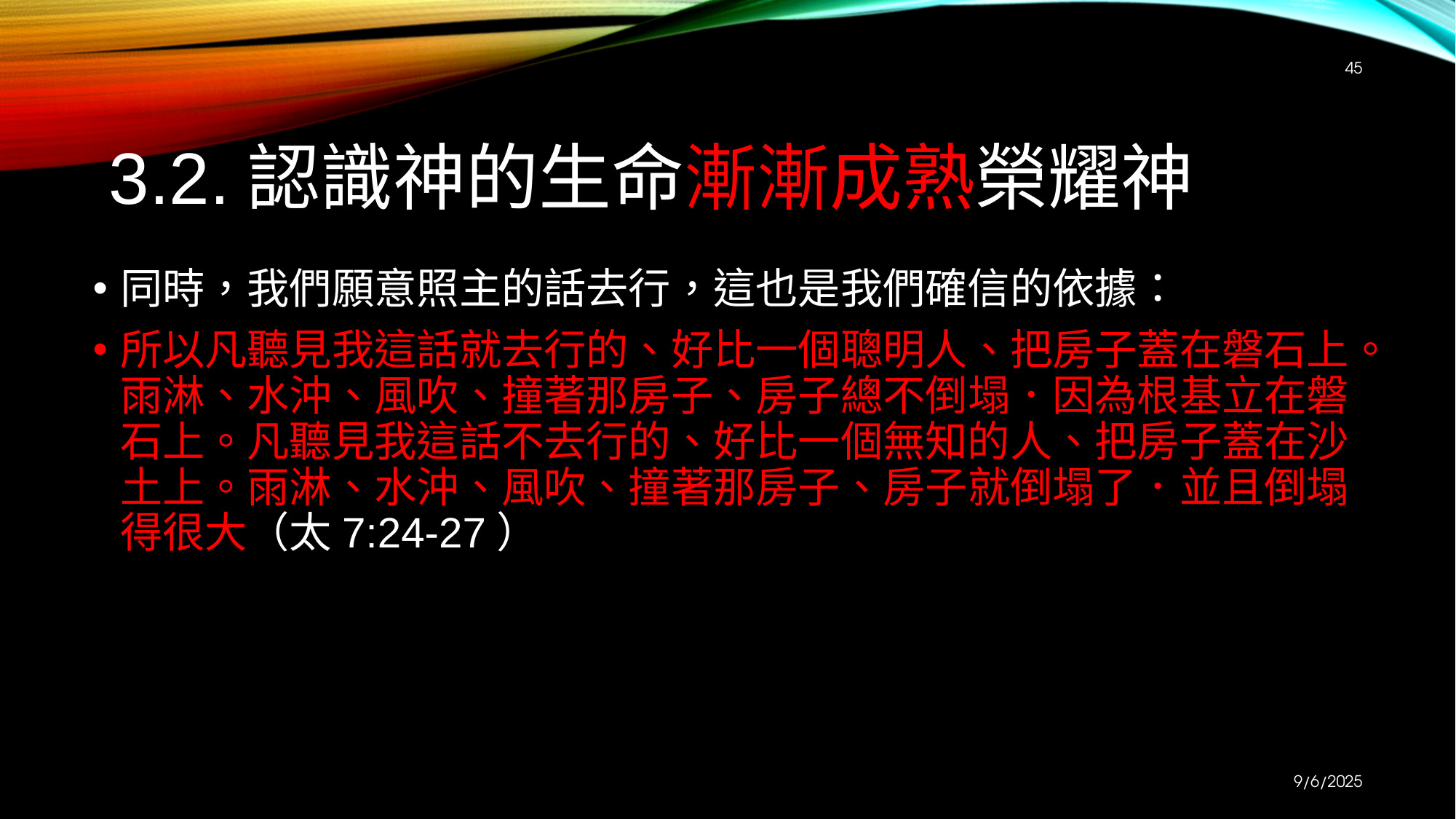

45
# 3.2.認識神的生命漸漸成熟榮耀神
同時，我們願意照主的話去行，這也是我們確信的依據：
所以凡聽見我這話就去行的、好比一個聰明人、把房子蓋在磐石上。雨淋、水沖、風吹、撞著那房子、房子總不倒塌．因為根基立在磐石上。凡聽見我這話不去行的、好比一個無知的人、把房子蓋在沙土上。雨淋、水沖、風吹、撞著那房子、房子就倒塌了．並且倒塌得很大（太7:24-27）

9/6/2025